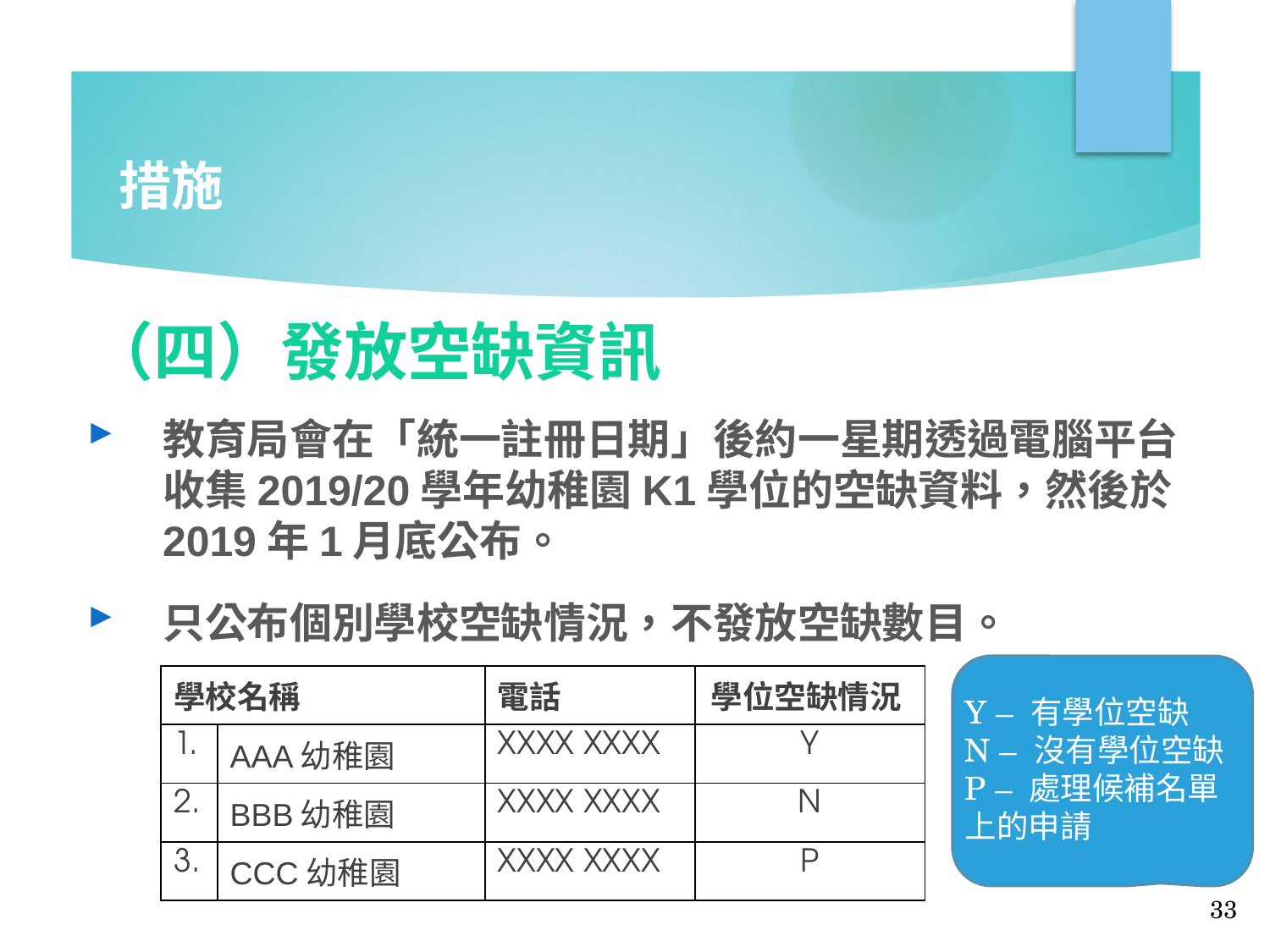

# 措施
（四）發放空缺資訊
教育局會在「統一註冊日期」後約一星期透過電腦平台收集2019/20學年幼稚園K1學位的空缺資料，然後於2019年1月底公布。
只公布個別學校空缺情況，不發放空缺數目。

| 學校名稱 |  | 電話 | 學位空缺情況 |
| --- | --- | --- | --- |
| 1. | AAA幼稚園 | XXXX XXXX | Y |
| 2. | BBB幼稚園 | XXXX XXXX | N |
| 3. | CCC幼稚園 | XXXX XXXX | P |
Y – 有學位空缺
N – 沒有學位空缺
P – 處理候補名單上的申請
33